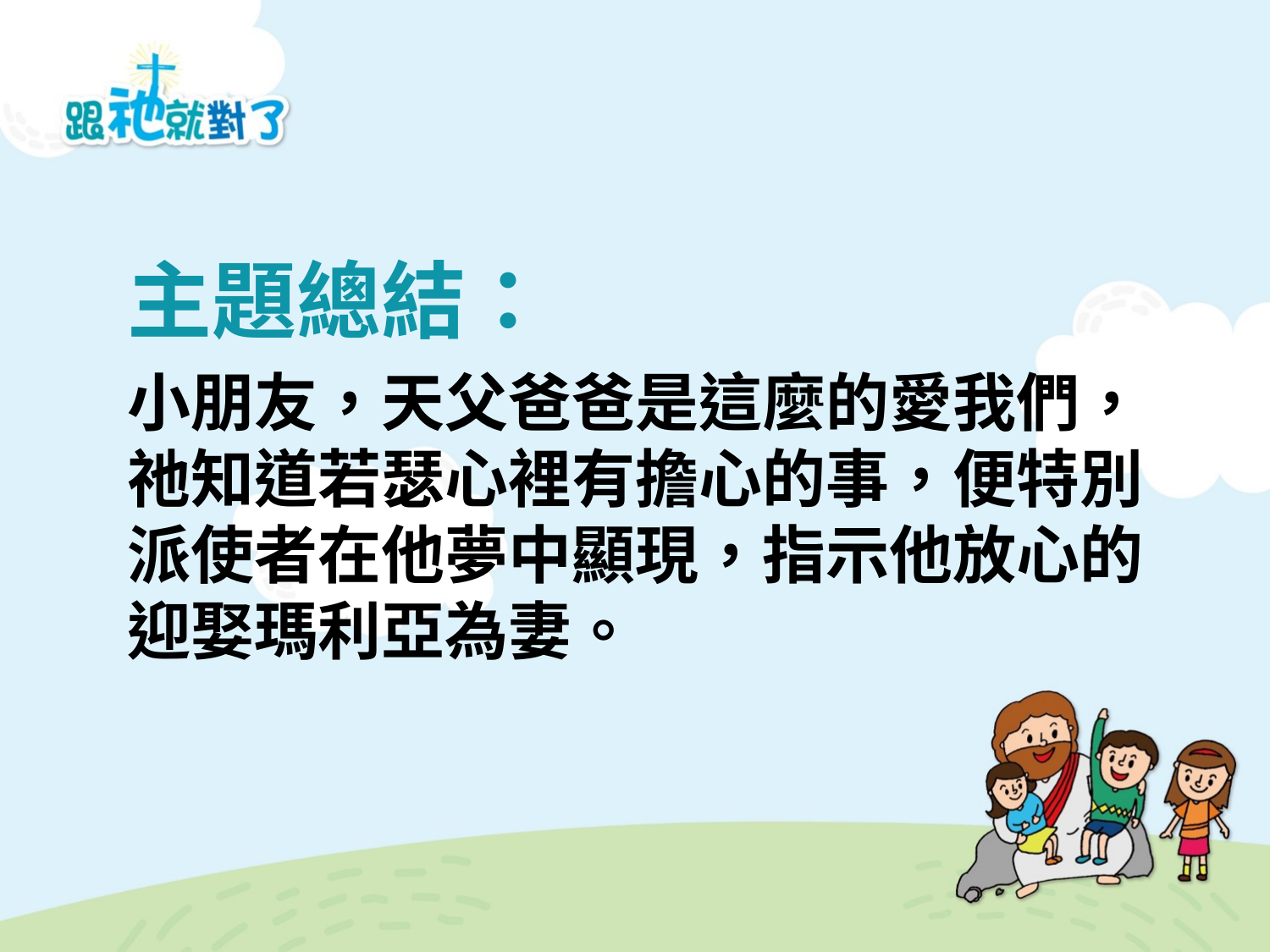

主題總結：
小朋友，天父爸爸是這麼的愛我們，祂知道若瑟心裡有擔心的事，便特別派使者在他夢中顯現，指示他放心的迎娶瑪利亞為妻。